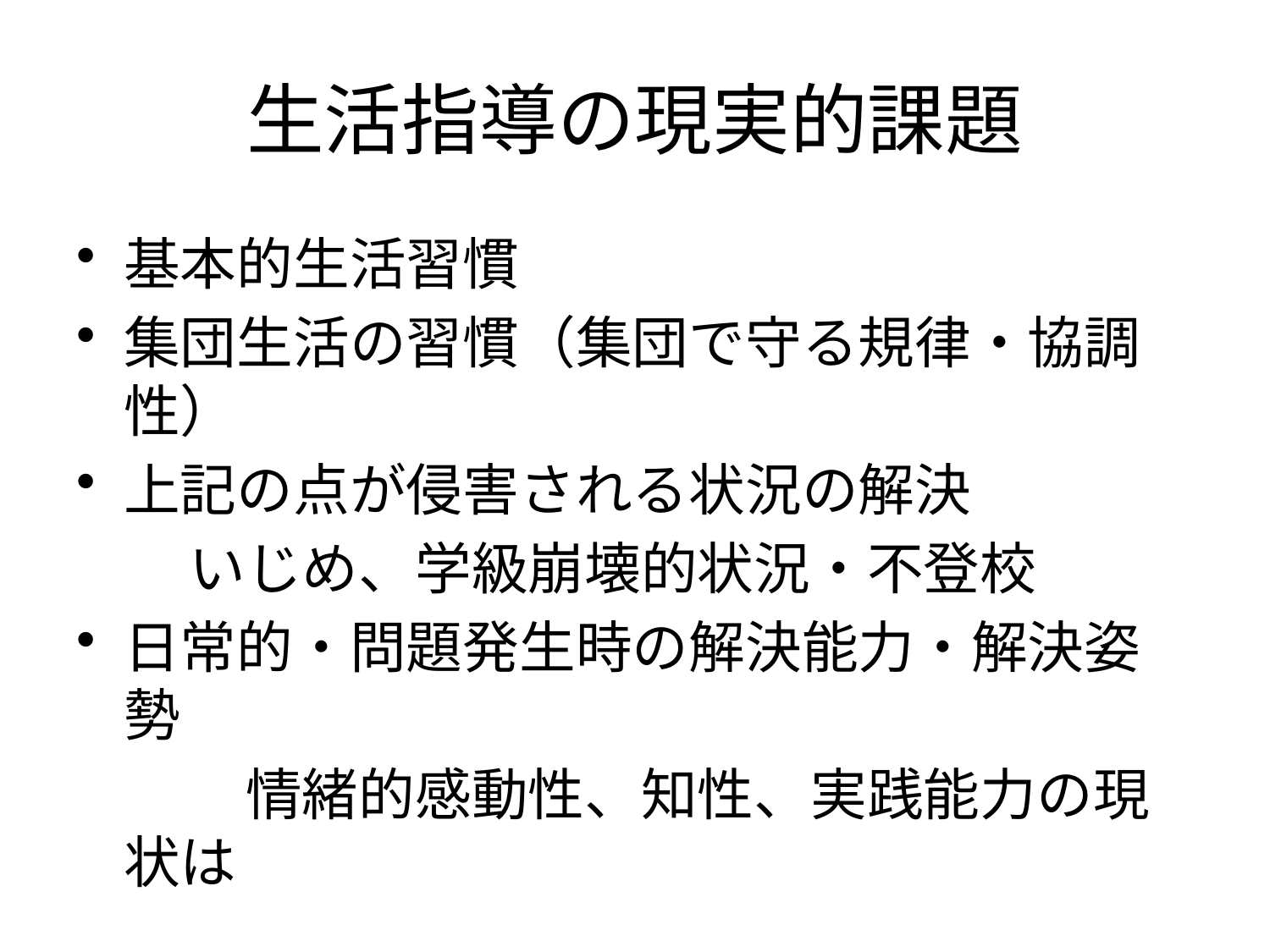

# 生活指導の現実的課題
基本的生活習慣
集団生活の習慣（集団で守る規律・協調性）
上記の点が侵害される状況の解決
　　いじめ、学級崩壊的状況・不登校
日常的・問題発生時の解決能力・解決姿勢
　　　情緒的感動性、知性、実践能力の現状は